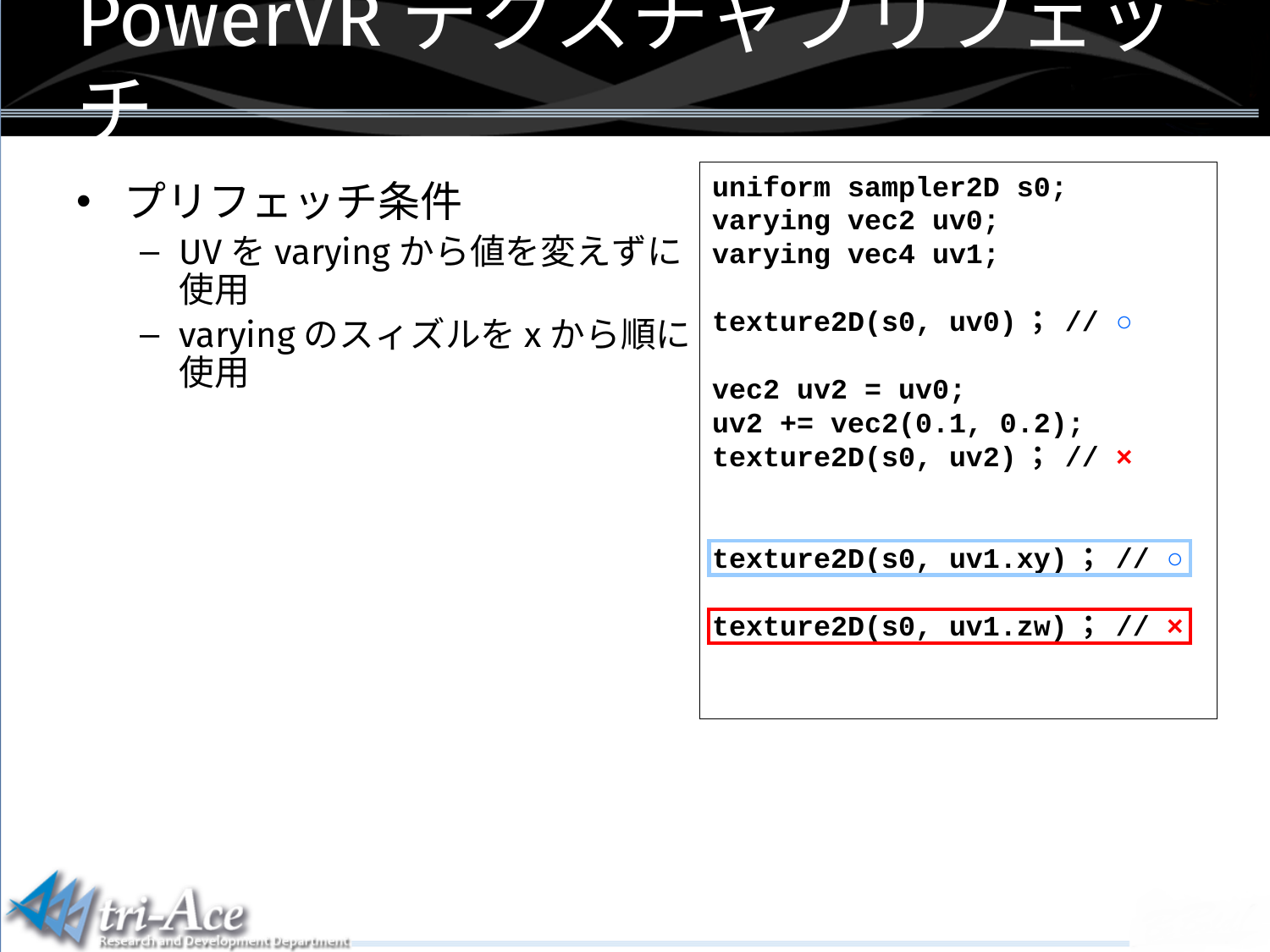

PowerVRテクスチャプリフェッチ
uniform sampler2D s0;
varying vec2 uv0;
varying vec4 uv1;

texture2D(s0, uv0)； // ○

vec2 uv2 = uv0;
uv2 += vec2(0.1, 0.2);
texture2D(s0, uv2)； // ×

texture2D(s0, uv1.xy)； // ○

texture2D(s0, uv1.zw)； // ×

プリフェッチ条件
UVをvaryingから値を変えずに使用
varyingのスィズルをxから順に使用

PowerVR以外でこのフェッチの
有効性をポストプロセスで調査
¼ダウンサンプリング
ガウスフィルタ